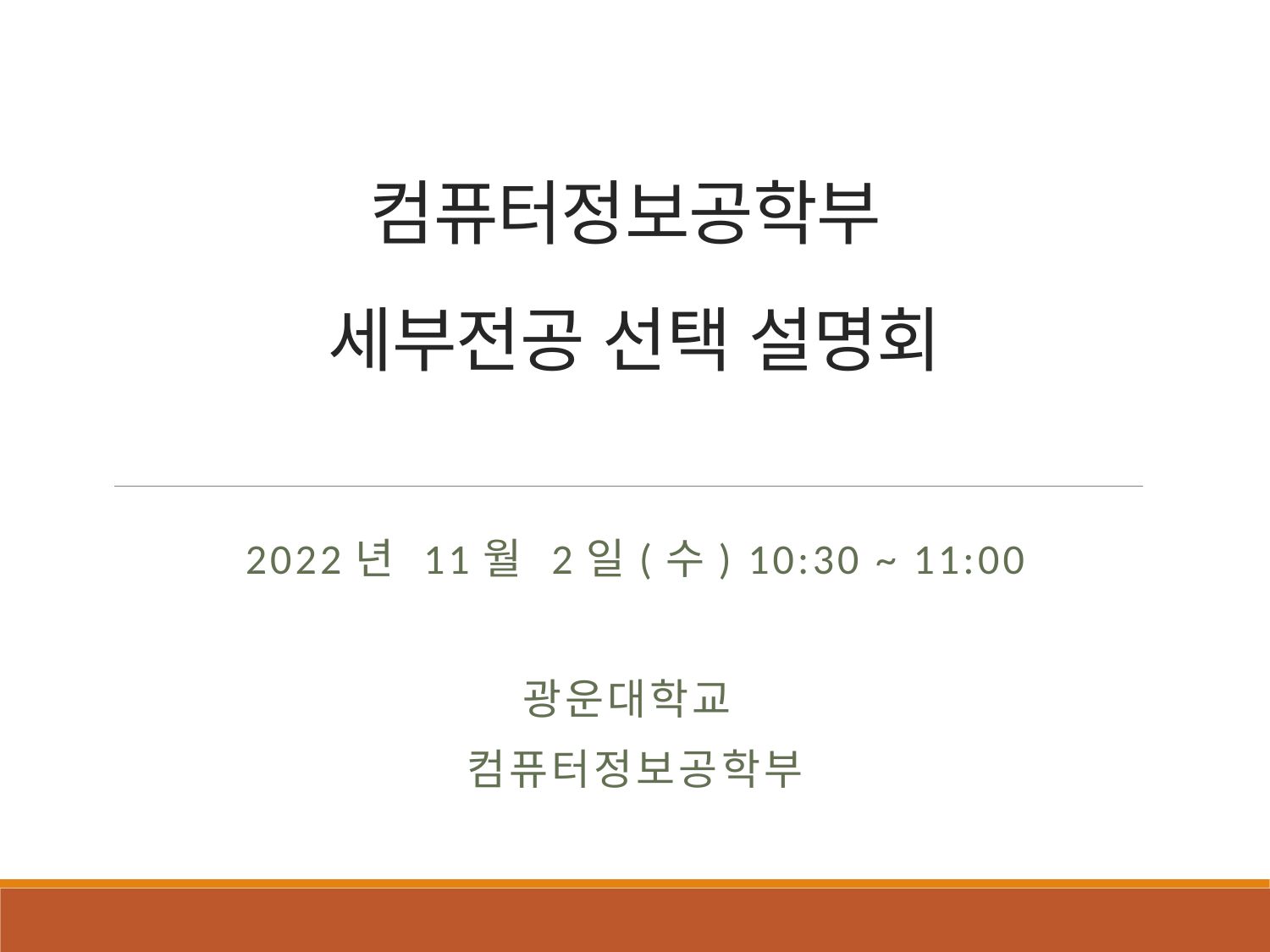

# 컴퓨터정보공학부 세부전공 선택 설명회
2022년 11월 2일(수) 10:30 ~ 11:00

광운대학교
컴퓨터정보공학부